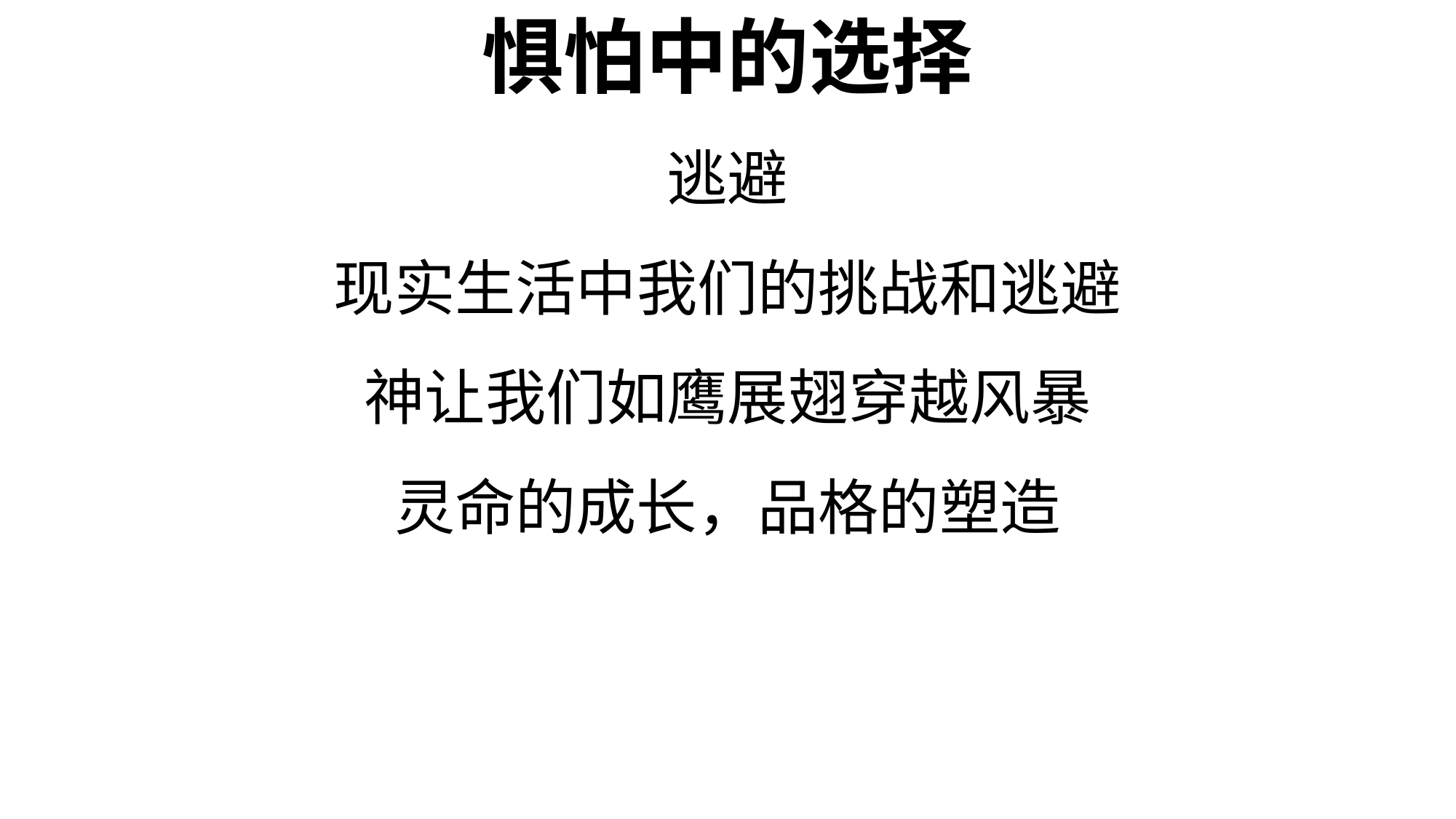

惧怕中的选择
逃避
现实生活中我们的挑战和逃避
神让我们如鹰展翅穿越风暴
灵命的成长，品格的塑造